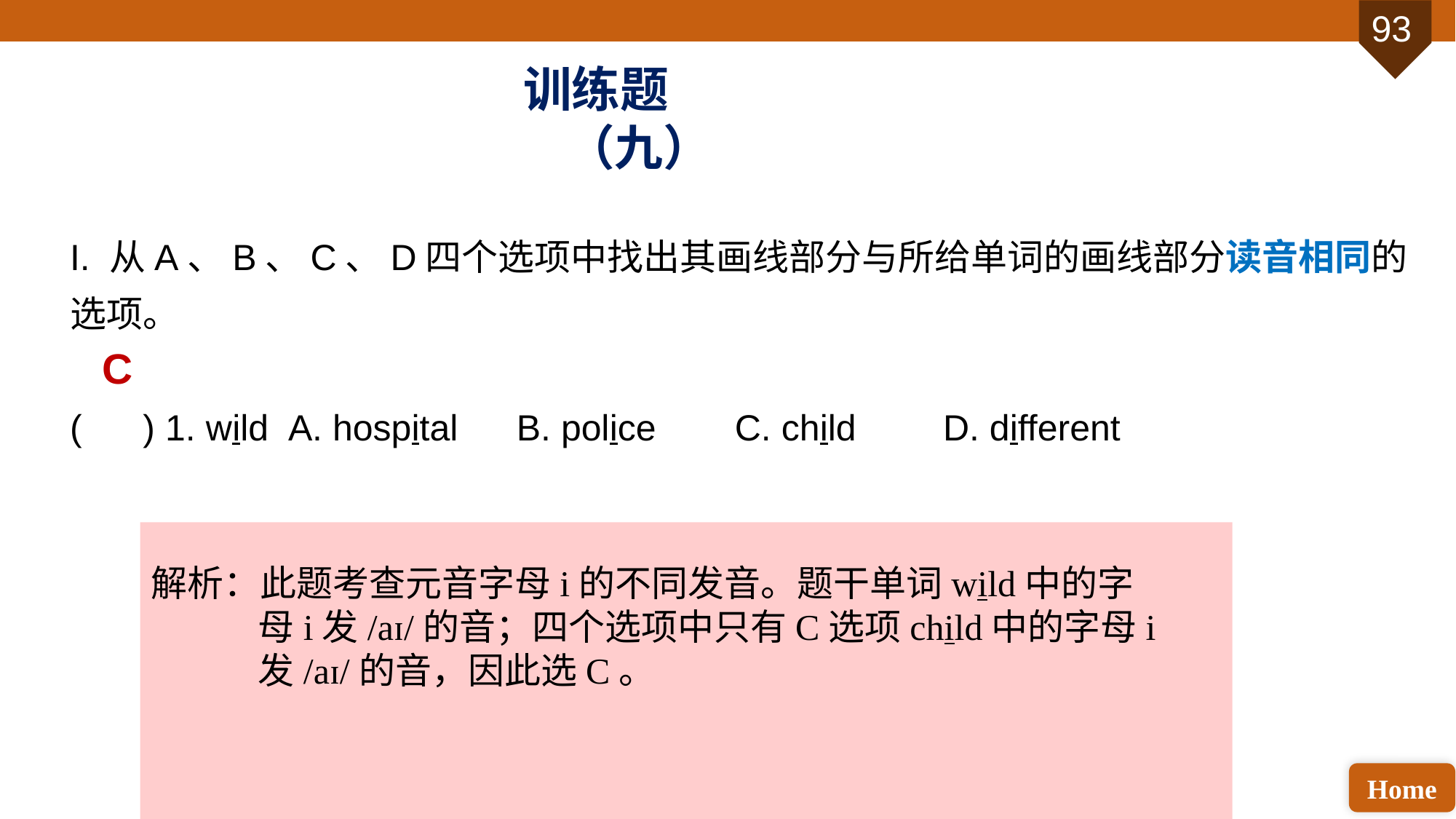

训练题（九）
I. 从A、B、C、D四个选项中找出其画线部分与所给单词的画线部分读音相同的选项。

(      ) 1. wild 	A. hospital	 B. police	 C. child 	D. different
C

解析：此题考查元音字母i的不同发音。题干单词wild中的字母i发/aɪ/的音；四个选项中只有C选项child中的字母i发/aɪ/的音，因此选C。